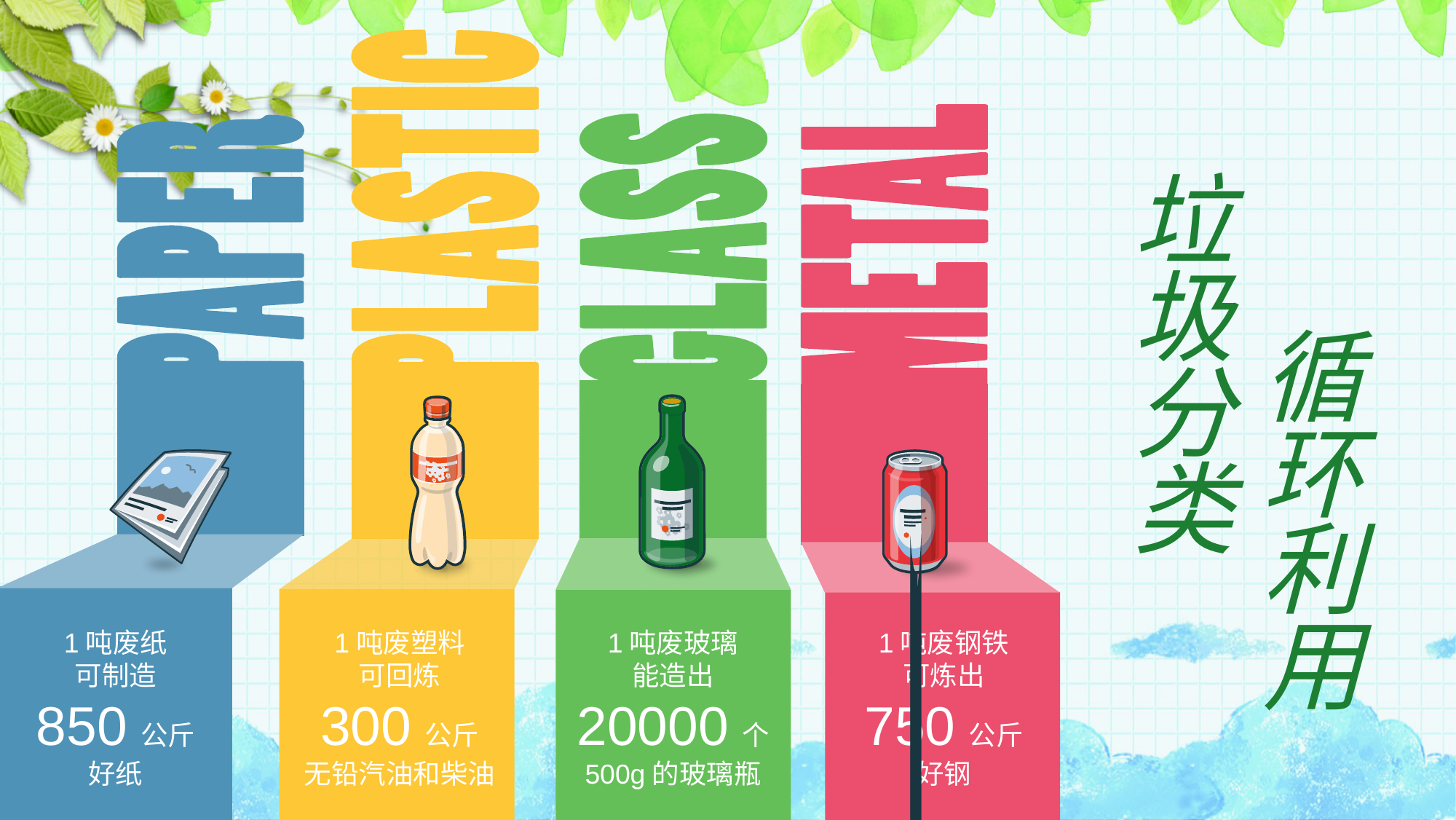

垃圾分类

循环利用

1吨废纸
可制造
850公斤
好纸
1吨废塑料
可回炼
300公斤
无铅汽油和柴油
1吨废玻璃
能造出
20000个
500g的玻璃瓶
1吨废钢铁
可炼出
750公斤
好钢